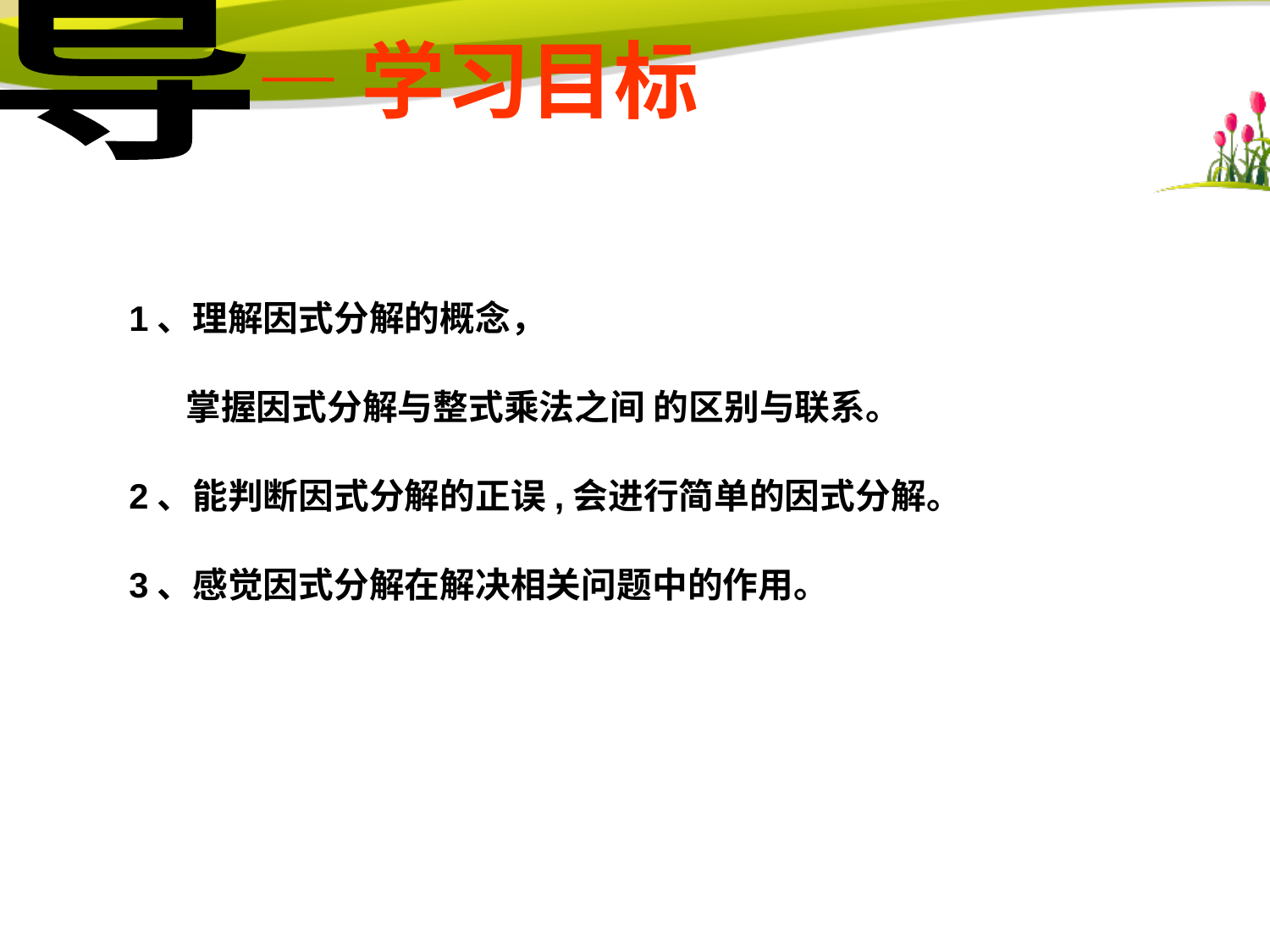

导
—学习目标
1、理解因式分解的概念，
      掌握因式分解与整式乘法之间 的区别与联系。
2、能判断因式分解的正误,会进行简单的因式分解。
3、感觉因式分解在解决相关问题中的作用。